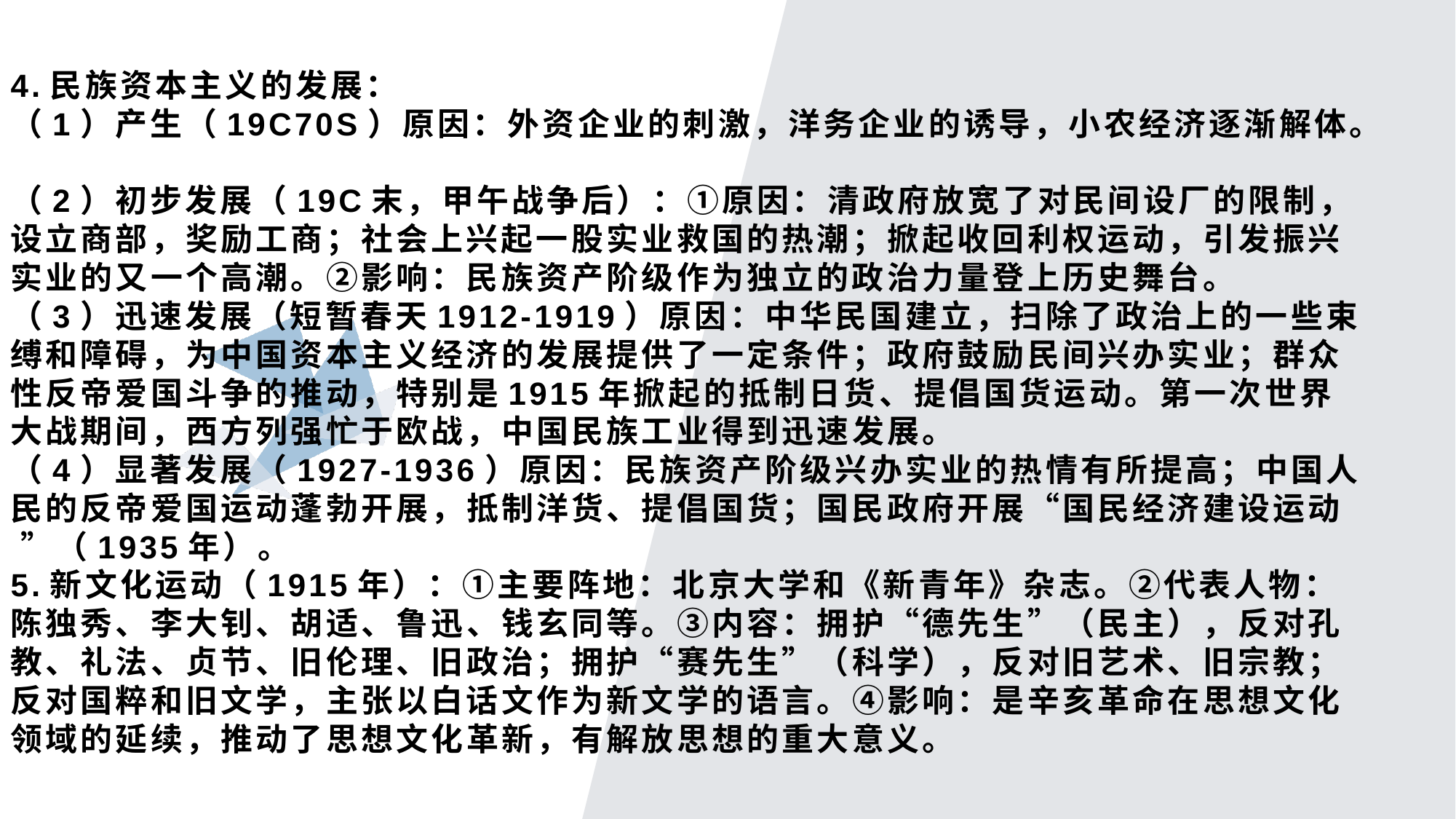

# 4.民族资本主义的发展： （1）产生（19C70S）原因：外资企业的刺激，洋务企业的诱导，小农经济逐渐解体。 （2）初步发展（19C末，甲午战争后）：①原因：清政府放宽了对民间设厂的限制，设立商部，奖励工商；社会上兴起一股实业救国的热潮；掀起收回利权运动，引发振兴实业的又一个高潮。②影响：民族资产阶级作为独立的政治力量登上历史舞台。 （3）迅速发展（短暂春天1912-1919）原因：中华民国建立，扫除了政治上的一些束缚和障碍，为中国资本主义经济的发展提供了一定条件；政府鼓励民间兴办实业；群众性反帝爱国斗争的推动，特别是1915年掀起的抵制日货、提倡国货运动。第一次世界大战期间，西方列强忙于欧战，中国民族工业得到迅速发展。 （4）显著发展（1927-1936）原因：民族资产阶级兴办实业的热情有所提高；中国人民的反帝爱国运动蓬勃开展，抵制洋货、提倡国货；国民政府开展“国民经济建设运动 ”（1935年）。 5.新文化运动（1915年）：①主要阵地：北京大学和《新青年》杂志。②代表人物：陈独秀、李大钊、胡适、鲁迅、钱玄同等。③内容：拥护“德先生”（民主），反对孔教、礼法、贞节、旧伦理、旧政治；拥护“赛先生”（科学），反对旧艺术、旧宗教；反对国粹和旧文学，主张以白话文作为新文学的语言。④影响：是辛亥革命在思想文化领域的延续，推动了思想文化革新，有解放思想的重大意义。